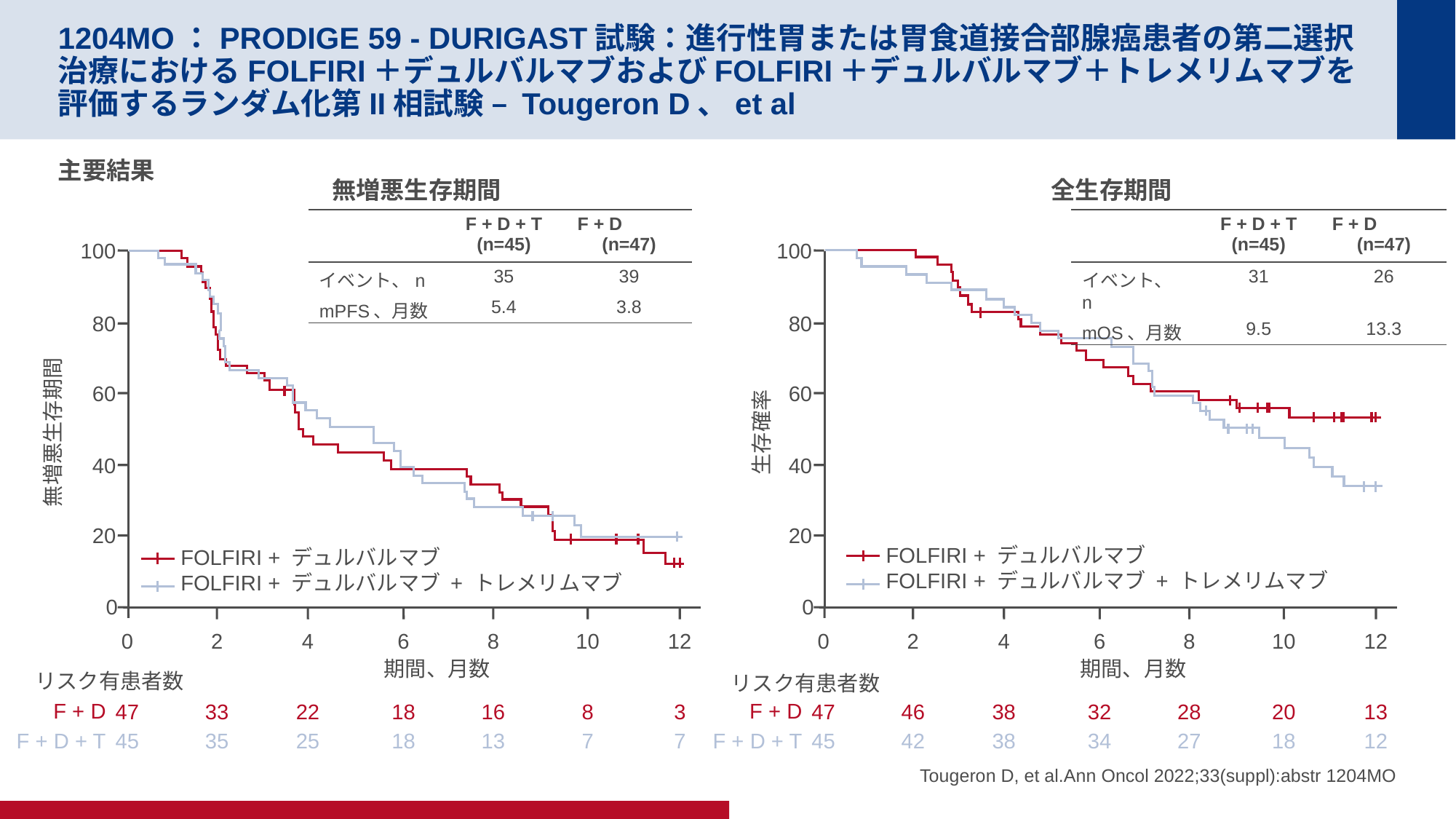

# 1204MO：PRODIGE 59 - DURIGAST試験：進行性胃または胃食道接合部腺癌患者の第二選択治療におけるFOLFIRI＋デュルバルマブおよびFOLFIRI＋デュルバルマブ＋トレメリムマブを評価するランダム化第II相試験 – Tougeron D、et al
主要結果
無増悪生存期間
全生存期間
タイトル
|  | F + D + T (n=45) | F + D (n=47) |
| --- | --- | --- |
| イベント、n | 35 | 39 |
| mPFS、月数 | 5.4 | 3.8 |
|  | F + D + T (n=45) | F + D (n=47) |
| --- | --- | --- |
| イベント、n | 31 | 26 |
| mOS、月数 | 9.5 | 13.3 |
100
100

80
80

60
60

無増悪生存期間
生存確率
40
40

20
20

FOLFIRI + デュルバルマブ
FOLFIRI + デュルバルマブ + トレメリムマブ
FOLFIRI + デュルバルマブ
FOLFIRI + デュルバルマブ + トレメリムマブ
0
0

0
2
4
6
8
10
12
0
2
4
6
8
10
12
期間、月数
期間、月数
リスク有患者数
リスク有患者数
F + D
F + D
47
33
22
18
16
8
3
47
46
38
32
28
20
13
F + D + T
F + D + T
45
35
25
18
13
7
7
45
42
38
34
27
18
12
Tougeron D, et al.Ann Oncol 2022;33(suppl):abstr 1204MO